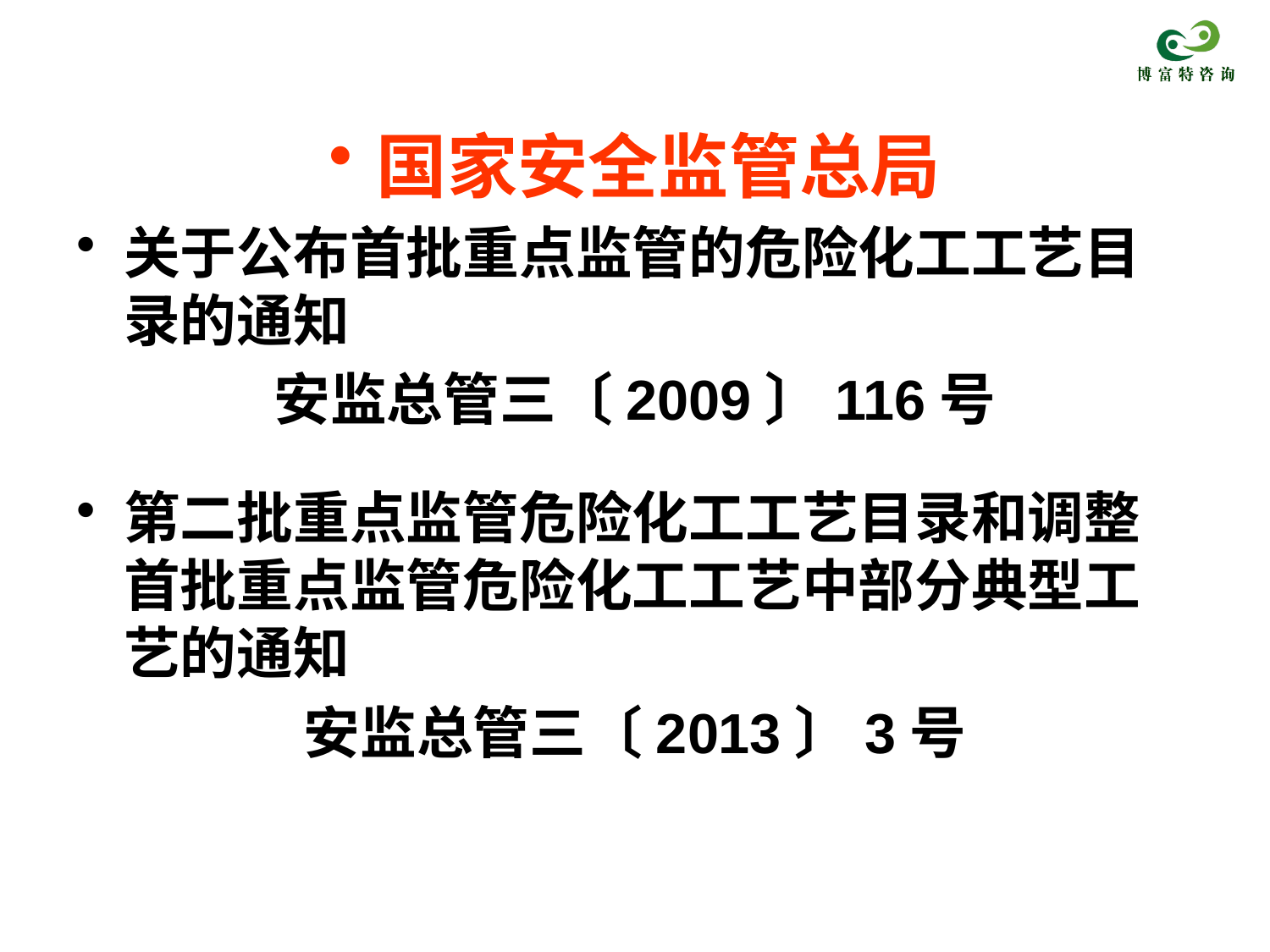

国家安全监管总局
关于公布首批重点监管的危险化工工艺目录的通知
安监总管三〔2009〕116号

第二批重点监管危险化工工艺目录和调整首批重点监管危险化工工艺中部分典型工艺的通知
安监总管三〔2013〕3号